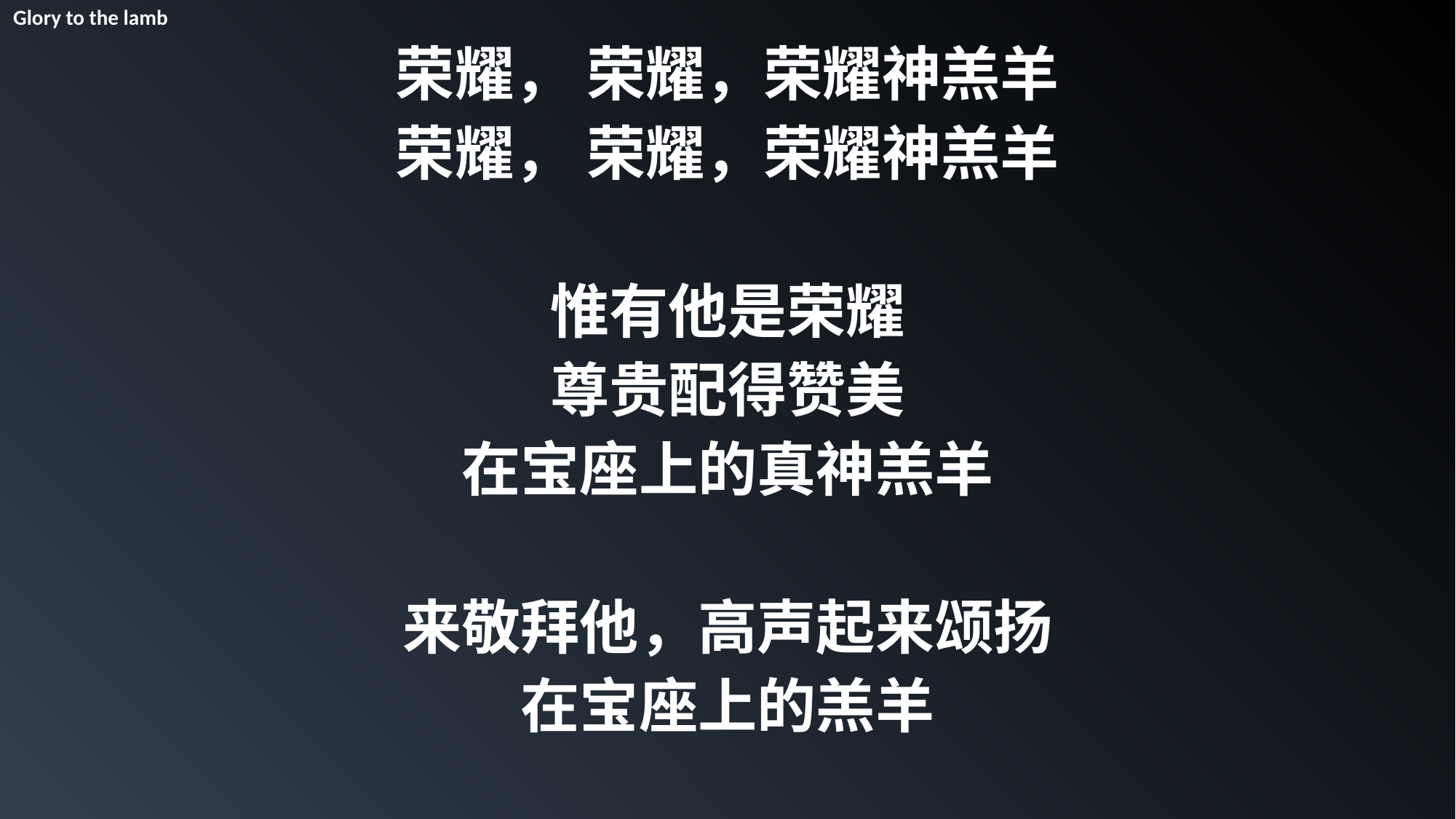

Glory to the lamb
荣耀， 荣耀，荣耀神羔羊
荣耀， 荣耀，荣耀神羔羊

惟有他是荣耀
尊贵配得赞美
在宝座上的真神羔羊

来敬拜他，高声起来颂扬
在宝座上的羔羊